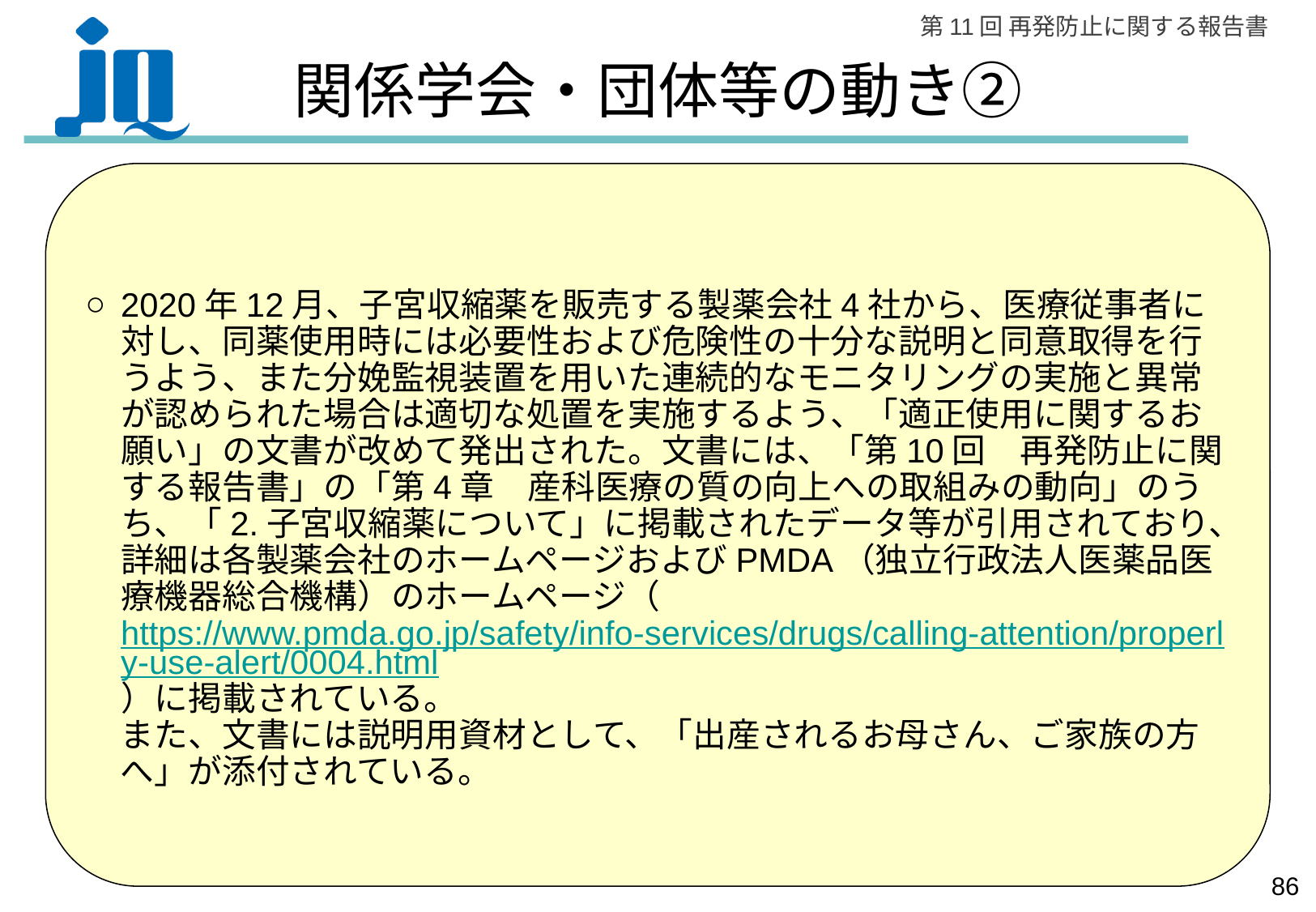

# 関係学会・団体等の動き②
2020年12月、子宮収縮薬を販売する製薬会社4社から、医療従事者に対し、同薬使用時には必要性および危険性の十分な説明と同意取得を行うよう、また分娩監視装置を用いた連続的なモニタリングの実施と異常が認められた場合は適切な処置を実施するよう、「適正使用に関するお願い」の文書が改めて発出された。文書には、「第10回　再発防止に関する報告書」の「第4章　産科医療の質の向上への取組みの動向」のうち、「2.子宮収縮薬について」に掲載されたデータ等が引用されており、詳細は各製薬会社のホームページおよびPMDA（独立行政法人医薬品医療機器総合機構）のホームページ（https://www.pmda.go.jp/safety/info-services/drugs/calling-attention/properly-use-alert/0004.html）に掲載されている。
また、文書には説明用資材として、「出産されるお母さん、ご家族の方へ」が添付されている。
86